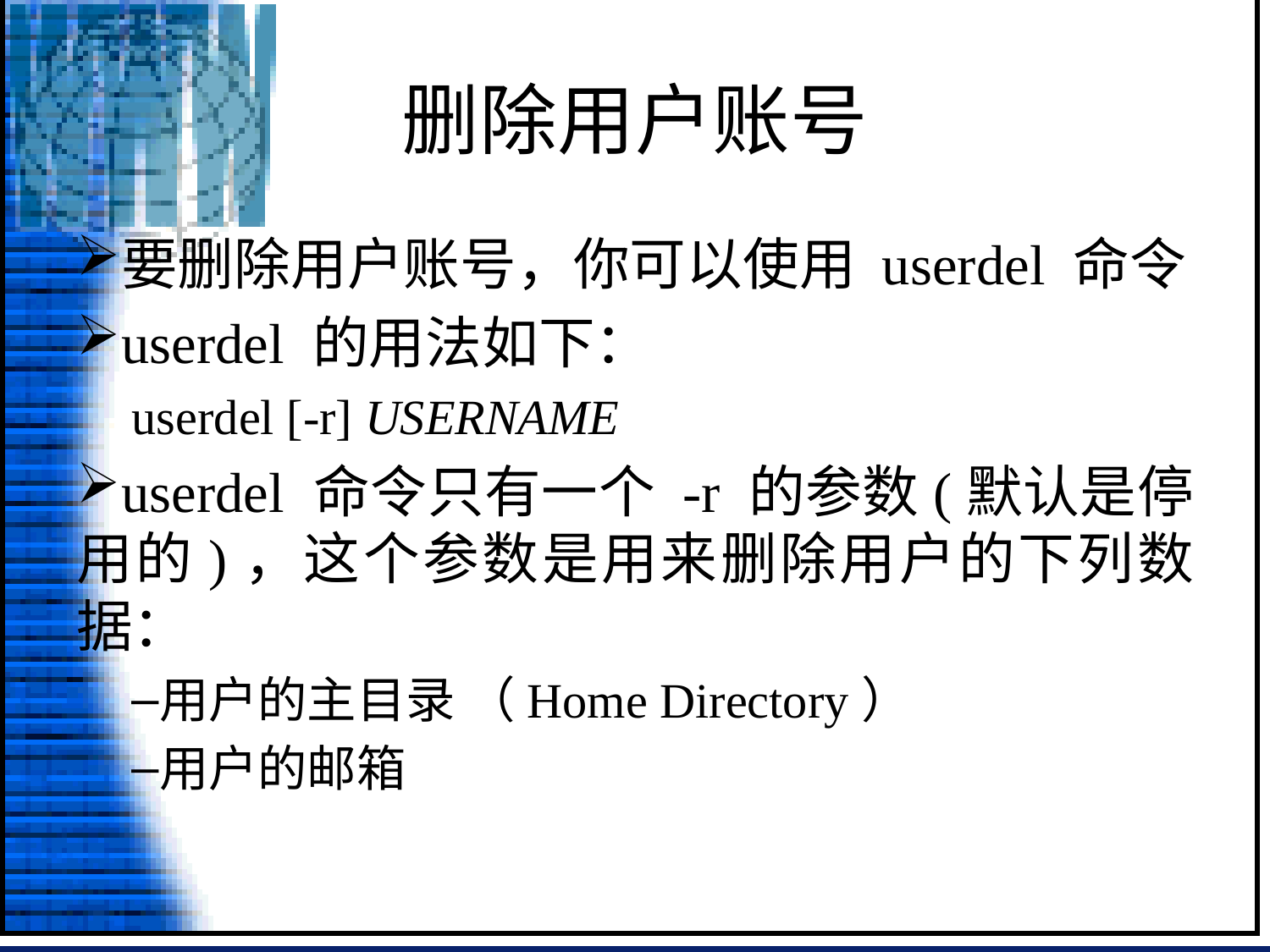

# 删除用户账号
要删除用户账号，你可以使用 userdel 命令
userdel 的用法如下：
userdel [-r] USERNAME
userdel 命令只有一个 -r 的参数(默认是停用的)，这个参数是用来删除用户的下列数据：
用户的主目录 （Home Directory）
用户的邮箱